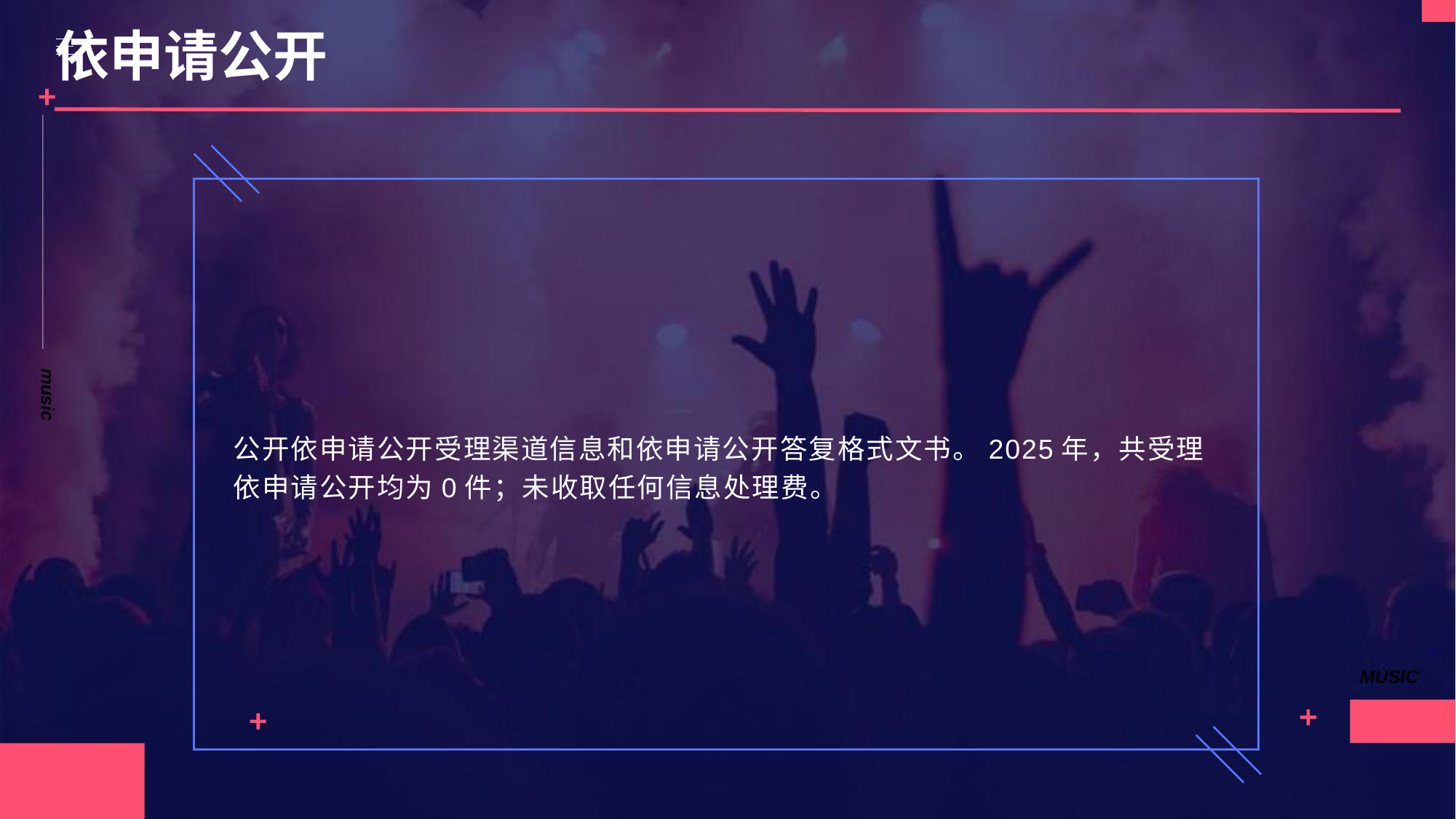

依申请公开

music

公开依申请公开受理渠道信息和依申请公开答复格式文书。2025年，共受理依申请公开均为0件；未收取任何信息处理费。

MUSIC